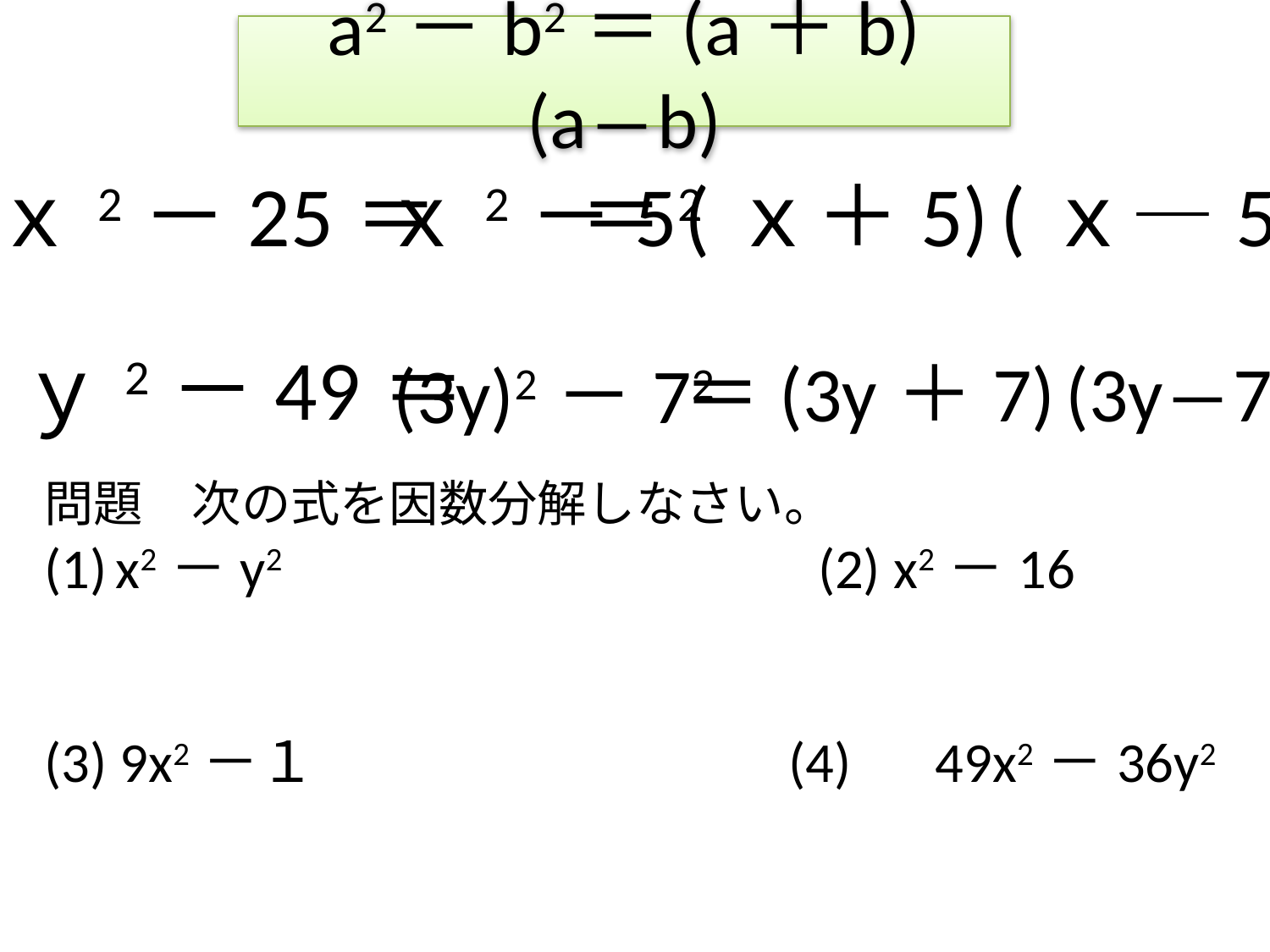

a2－b2＝(a＋b)(a―b)
ｘ2－52
ｘ2－25＝
＝(ｘ＋5) (ｘ―5)
9ｙ2－49＝
＝(3y＋7) (3y―7)
(3y)2－72
問題　次の式を因数分解しなさい。
x2－y2　　　　　　　　　(2) x2－16

(3) 9x2－１ 　　　　　　　　(4)　49x2－36y2